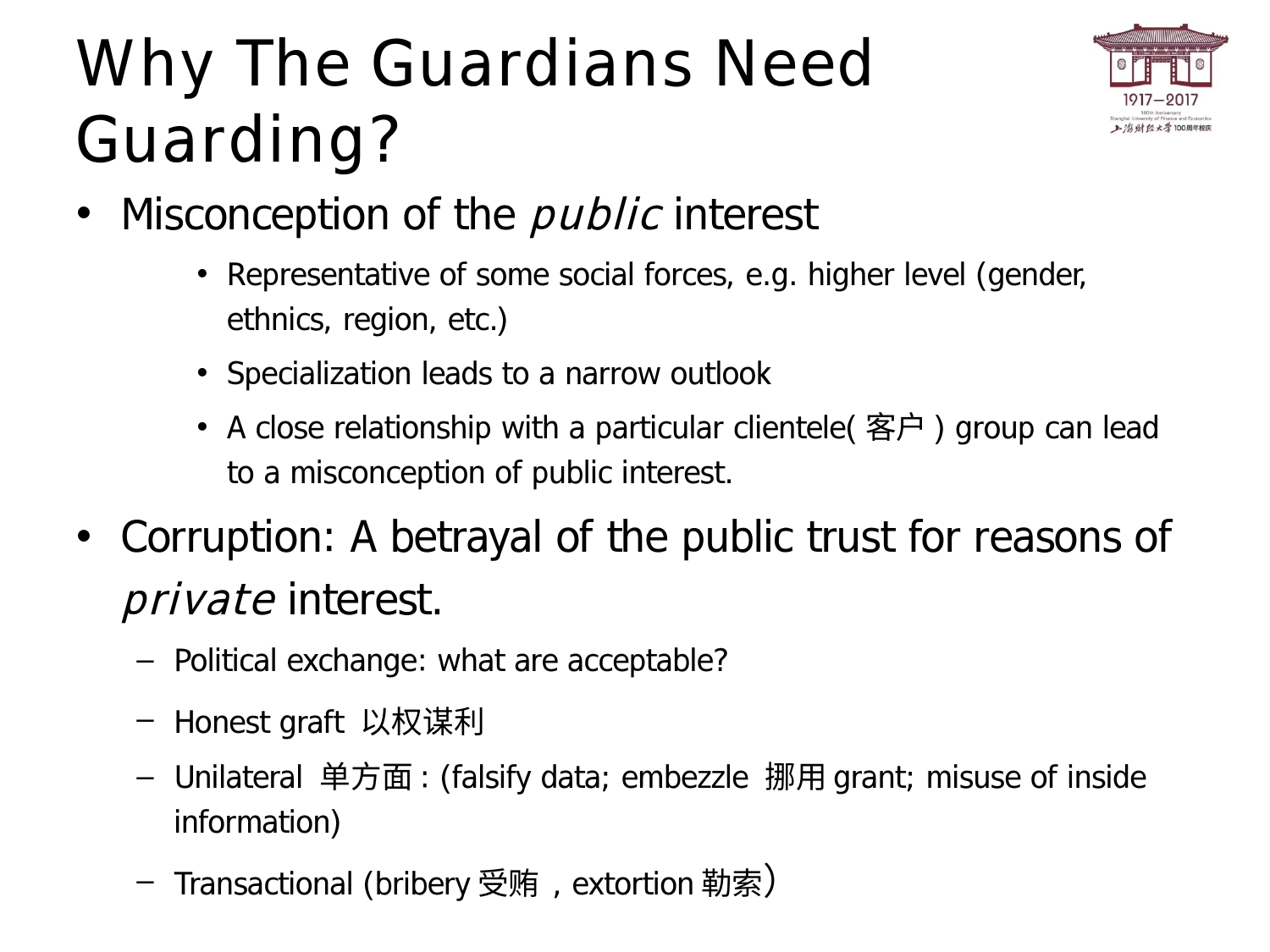

# Why The Guardians Need Guarding?
Misconception of the public interest
Representative of some social forces, e.g. higher level (gender, ethnics, region, etc.)
Specialization leads to a narrow outlook
A close relationship with a particular clientele(客户) group can lead to a misconception of public interest.
Corruption: A betrayal of the public trust for reasons of private interest.
Political exchange: what are acceptable?
Honest graft 以权谋利
Unilateral 单方面: (falsify data; embezzle 挪用grant; misuse of inside information)
Transactional (bribery受贿 , extortion勒索）